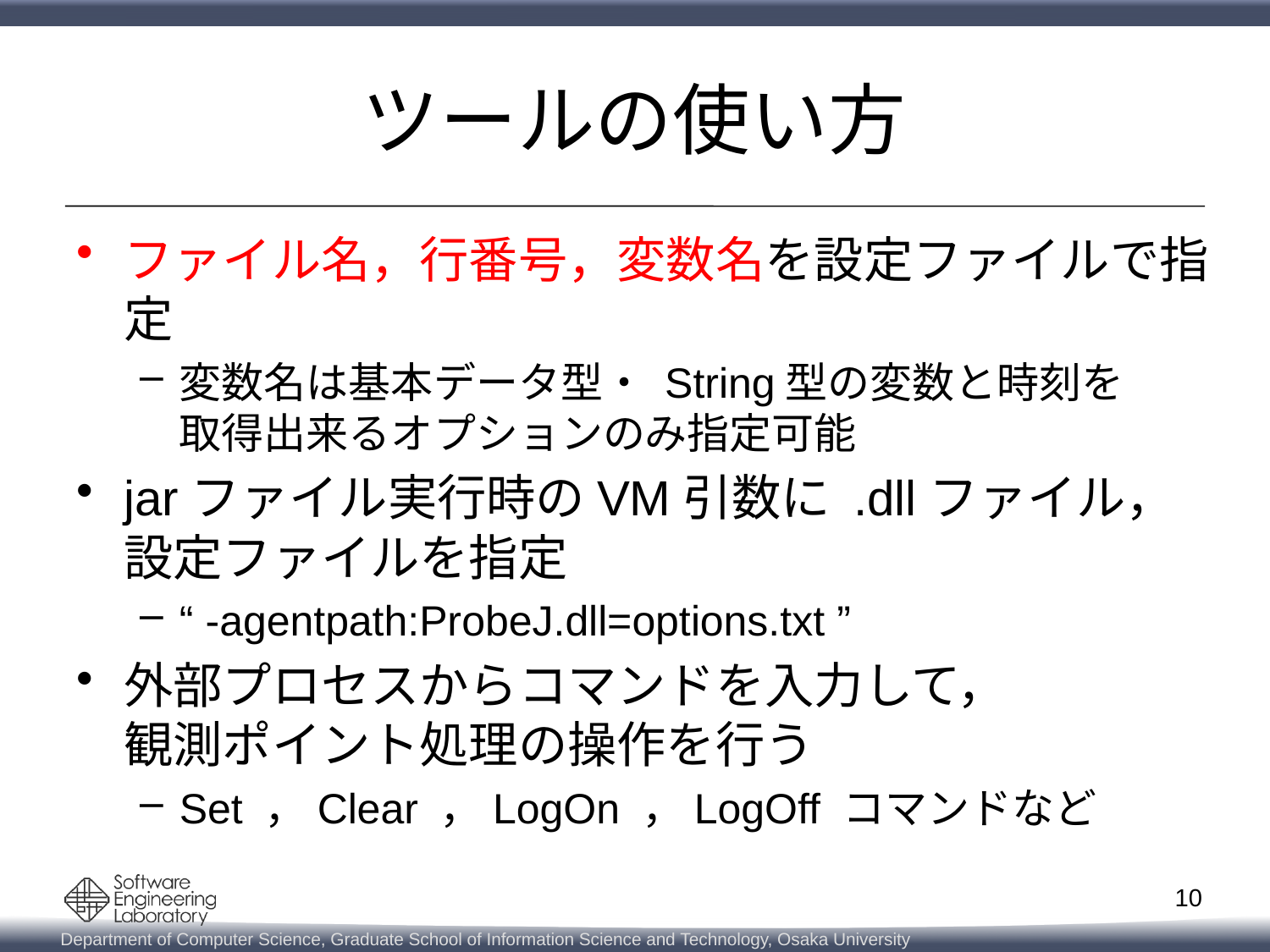

# ツールの使い方
ファイル名，行番号，変数名を設定ファイルで指定
変数名は基本データ型・ String型の変数と時刻を
取得出来るオプションのみ指定可能
jarファイル実行時のVM引数に .dllファイル，
設定ファイルを指定
“ -agentpath:ProbeJ.dll=options.txt ”
外部プロセスからコマンドを入力して，
観測ポイント処理の操作を行う
Set ，Clear ，LogOn ，LogOff コマンドなど
10